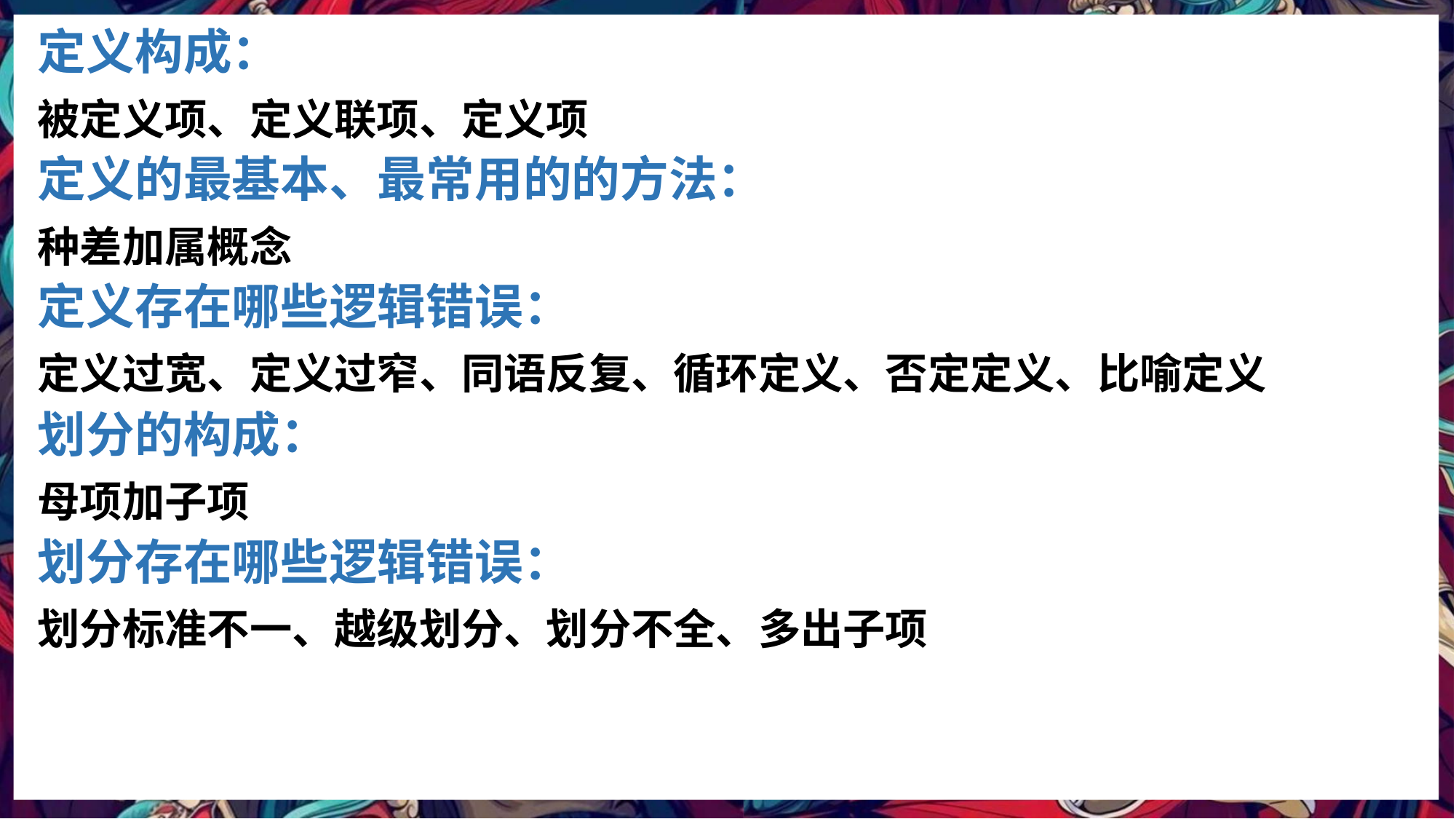

定义构成：
被定义项、定义联项、定义项
定义的最基本、最常用的的方法：
种差加属概念
定义存在哪些逻辑错误：
定义过宽、定义过窄、同语反复、循环定义、否定定义、比喻定义
划分的构成：
母项加子项
划分存在哪些逻辑错误：
划分标准不一、越级划分、划分不全、多出子项